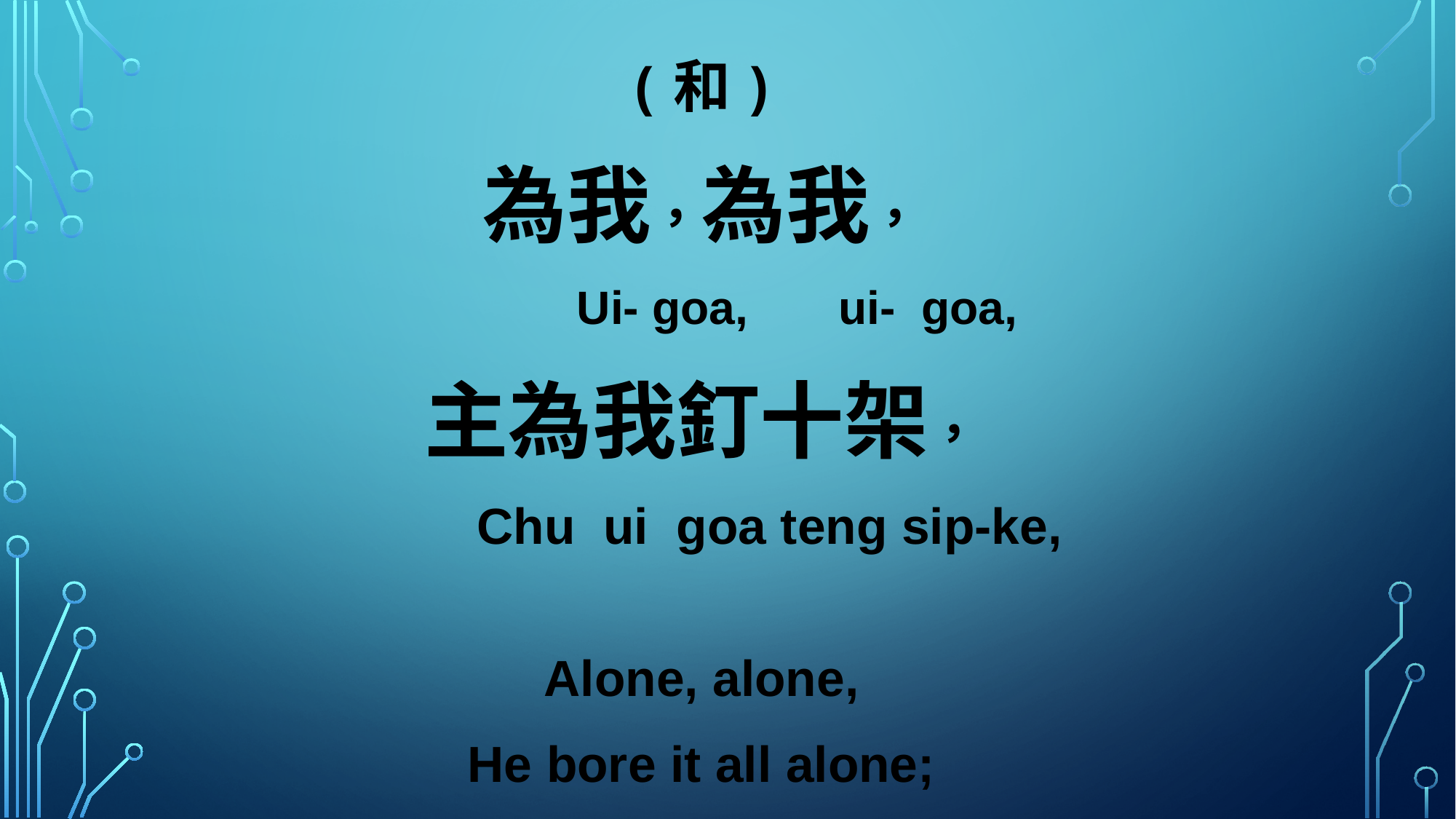

(和)
為我，為我，
                                 Ui- goa,       ui-  goa,
主為我釘十架，
                       Chu  ui  goa teng sip-ke,

Alone, alone,
He bore it all alone;